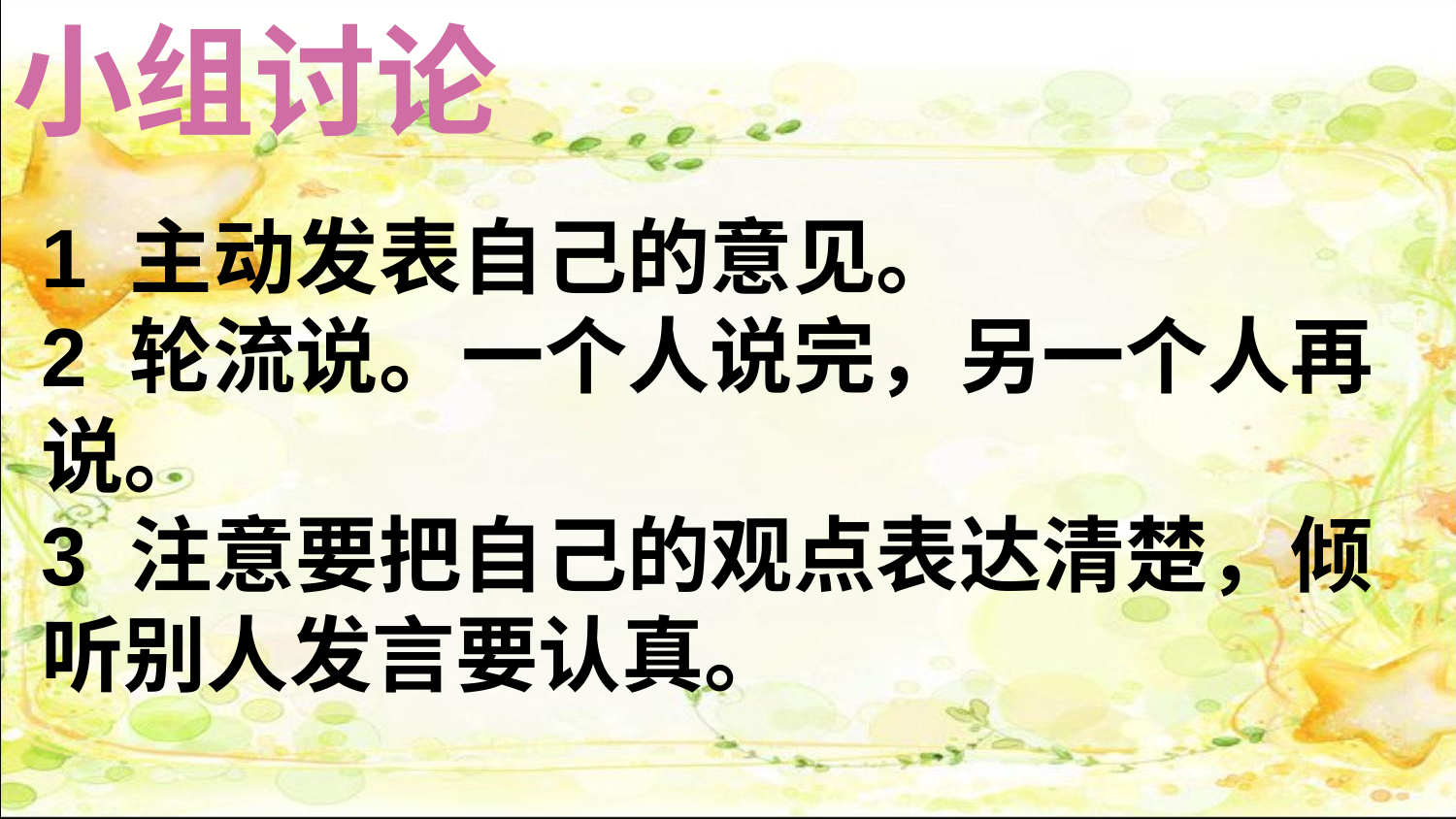

小组讨论
1 主动发表自己的意见。
2 轮流说。一个人说完，另一个人再说。
3 注意要把自己的观点表达清楚，倾听别人发言要认真。